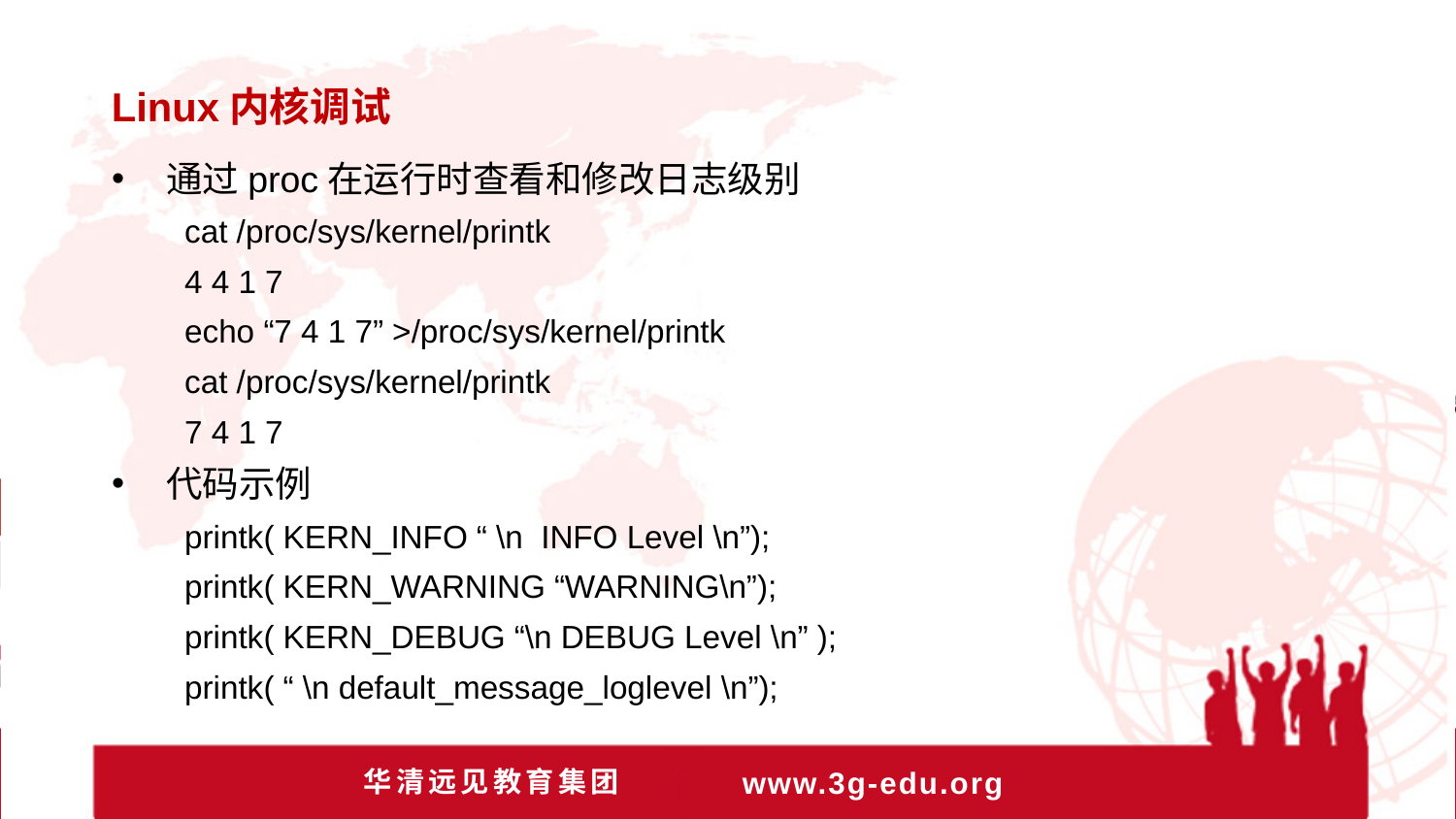

Linux内核调试
通过proc在运行时查看和修改日志级别
cat /proc/sys/kernel/printk
4 4 1 7
echo “7 4 1 7” >/proc/sys/kernel/printk
cat /proc/sys/kernel/printk
7 4 1 7
代码示例
printk( KERN_INFO “ \n  INFO Level \n”);
printk( KERN_WARNING “WARNING\n”);
printk( KERN_DEBUG “\n DEBUG Level \n” );
printk( “ \n default_message_loglevel \n”);